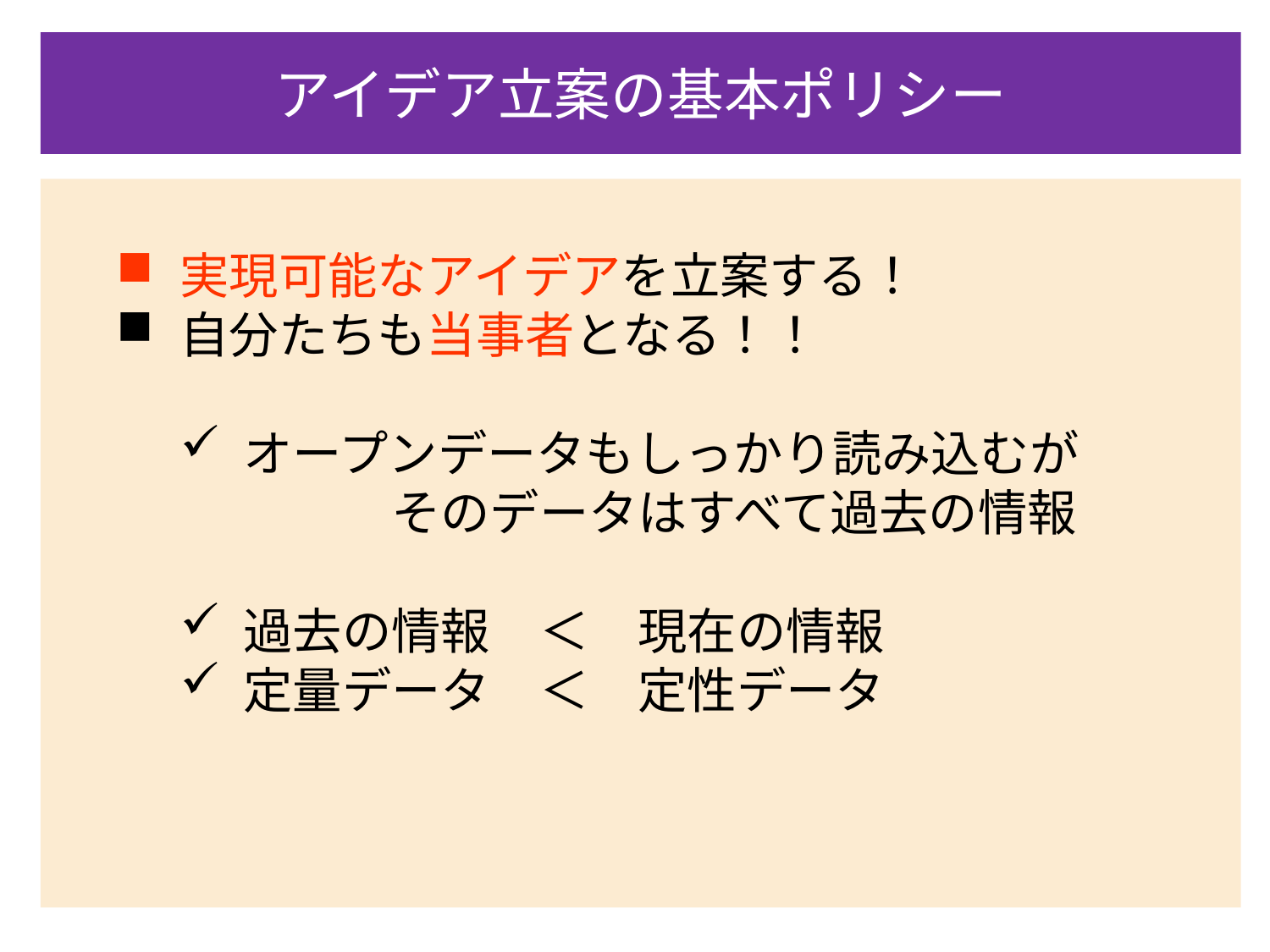

アイデア立案の基本ポリシー

実現可能なアイデアを立案する！
自分たちも当事者となる！！

オープンデータもしっかり読み込むが　　　　　　そのデータはすべて過去の情報

過去の情報　＜　現在の情報
定量データ　＜　定性データ